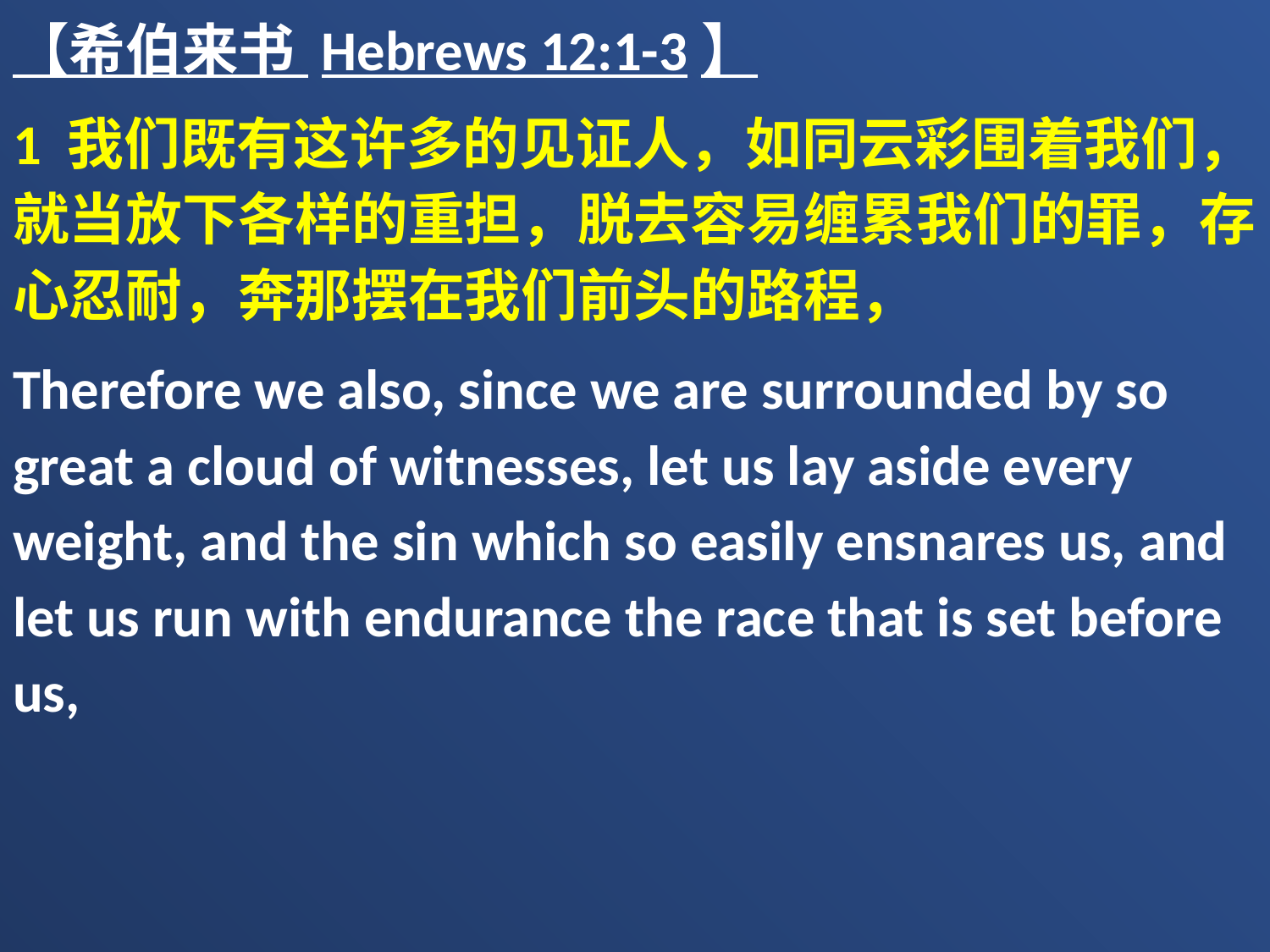

【希伯来书 Hebrews 12:1-3】
1 我们既有这许多的见证人，如同云彩围着我们，就当放下各样的重担，脱去容易缠累我们的罪，存心忍耐，奔那摆在我们前头的路程，
Therefore we also, since we are surrounded by so great a cloud of witnesses, let us lay aside every weight, and the sin which so easily ensnares us, and let us run with endurance the race that is set before us,